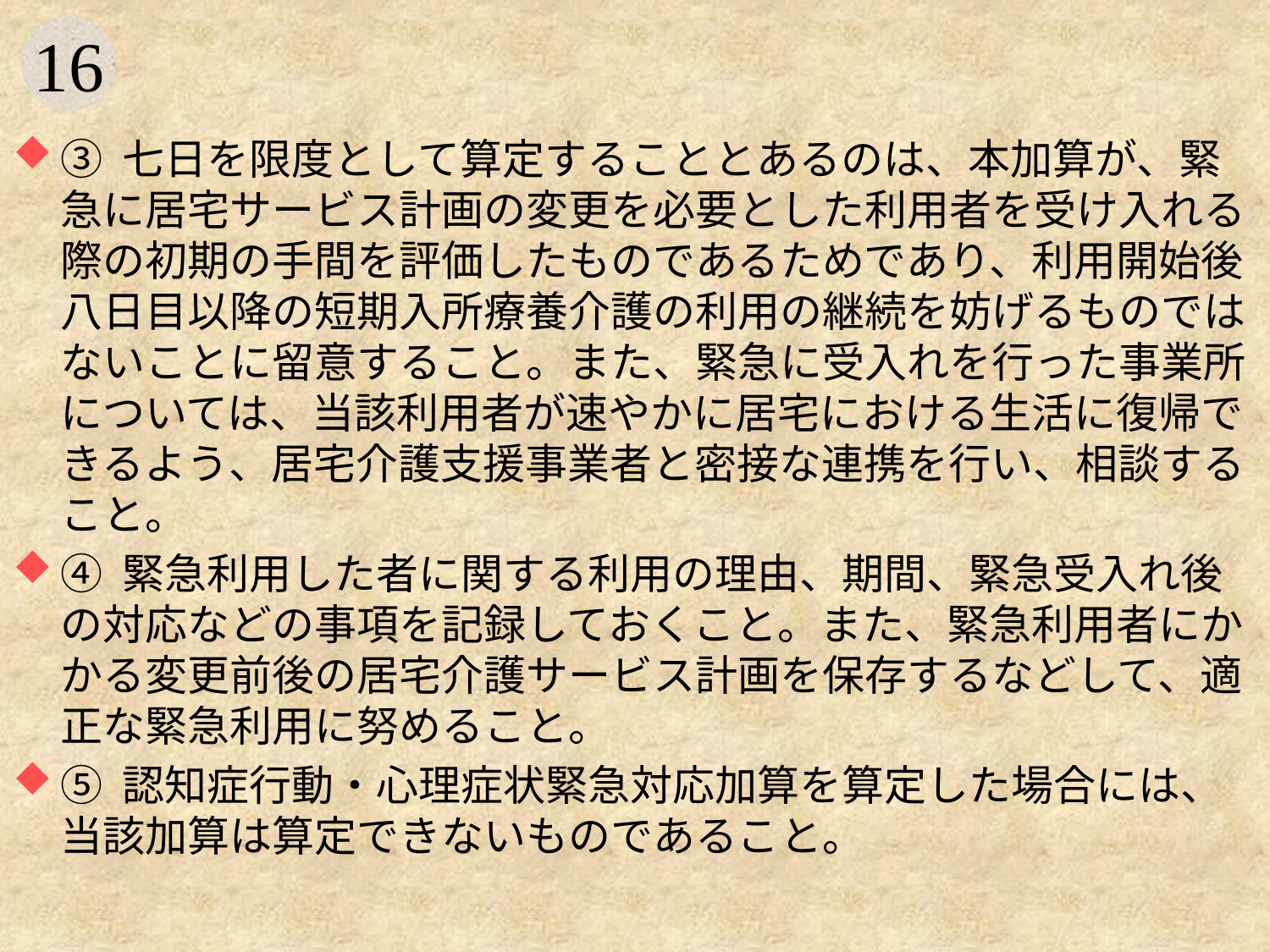

#
③ 七日を限度として算定することとあるのは、本加算が、緊急に居宅サービス計画の変更を必要とした利用者を受け入れる際の初期の手間を評価したものであるためであり、利用開始後八日目以降の短期入所療養介護の利用の継続を妨げるものではないことに留意すること。また、緊急に受入れを行った事業所については、当該利用者が速やかに居宅における生活に復帰できるよう、居宅介護支援事業者と密接な連携を行い、相談すること。
④ 緊急利用した者に関する利用の理由、期間、緊急受入れ後の対応などの事項を記録しておくこと。また、緊急利用者にかかる変更前後の居宅介護サービス計画を保存するなどして、適正な緊急利用に努めること。
⑤ 認知症行動・心理症状緊急対応加算を算定した場合には、当該加算は算定できないものであること。